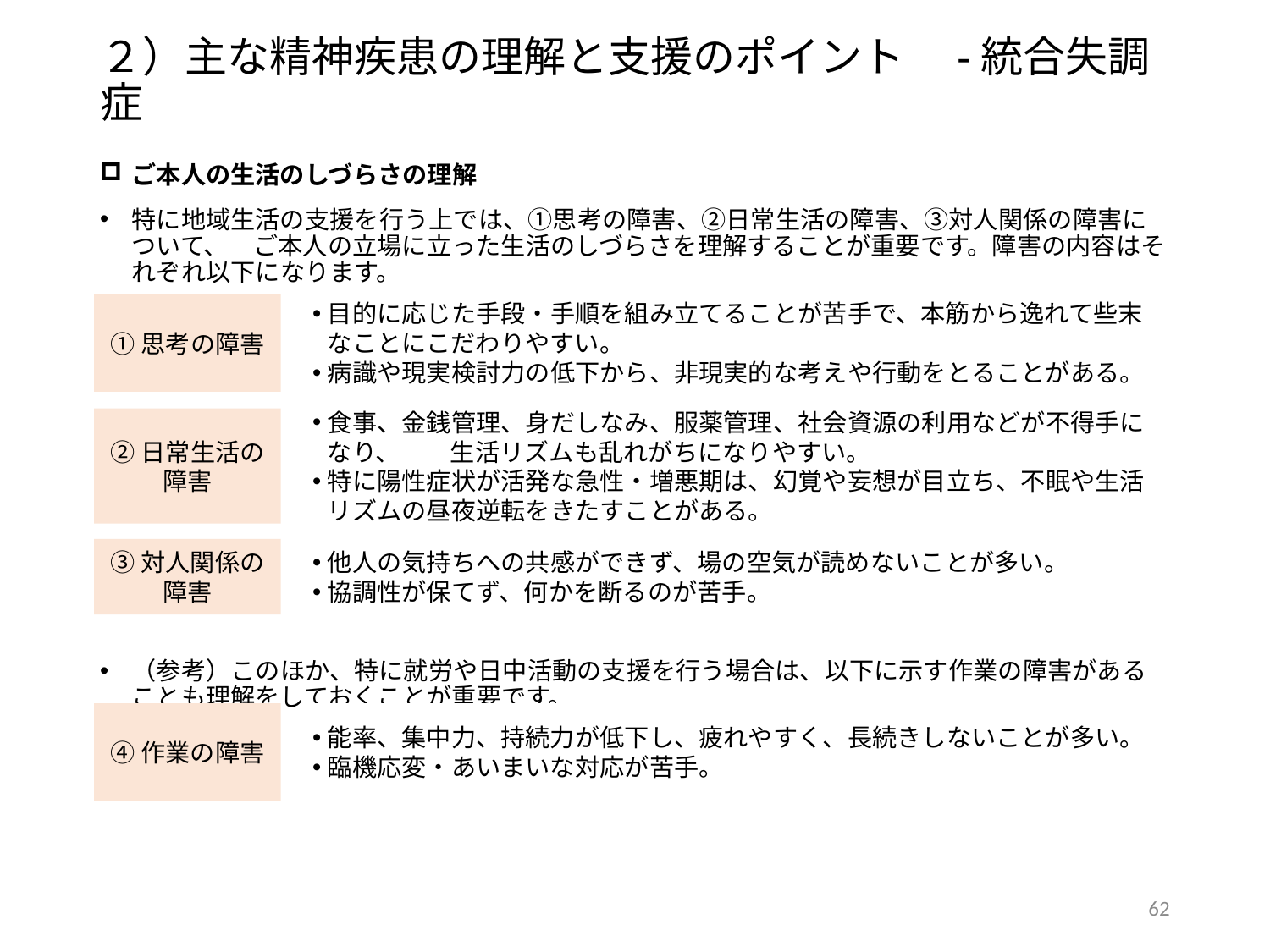

２）主な精神疾患の理解と支援のポイント　-統合失調症
ご本人の生活のしづらさの理解
特に地域生活の支援を行う上では、①思考の障害、②日常生活の障害、③対人関係の障害について、　ご本人の立場に立った生活のしづらさを理解することが重要です。障害の内容はそれぞれ以下になります。

（参考）このほか、特に就労や日中活動の支援を行う場合は、以下に示す作業の障害があることも理解をしておくことが重要です。
①思考の障害
目的に応じた手段・手順を組み立てることが苦手で、本筋から逸れて些末なことにこだわりやすい。
病識や現実検討力の低下から、非現実的な考えや行動をとることがある。
食事、金銭管理、身だしなみ、服薬管理、社会資源の利用などが不得手になり、　　生活リズムも乱れがちになりやすい。
特に陽性症状が活発な急性・増悪期は、幻覚や妄想が目立ち、不眠や生活リズムの昼夜逆転をきたすことがある。
②日常生活の障害
他人の気持ちへの共感ができず、場の空気が読めないことが多い。
協調性が保てず、何かを断るのが苦手。
③対人関係の障害
能率、集中力、持続力が低下し、疲れやすく、長続きしないことが多い。
臨機応変・あいまいな対応が苦手。
④作業の障害
62